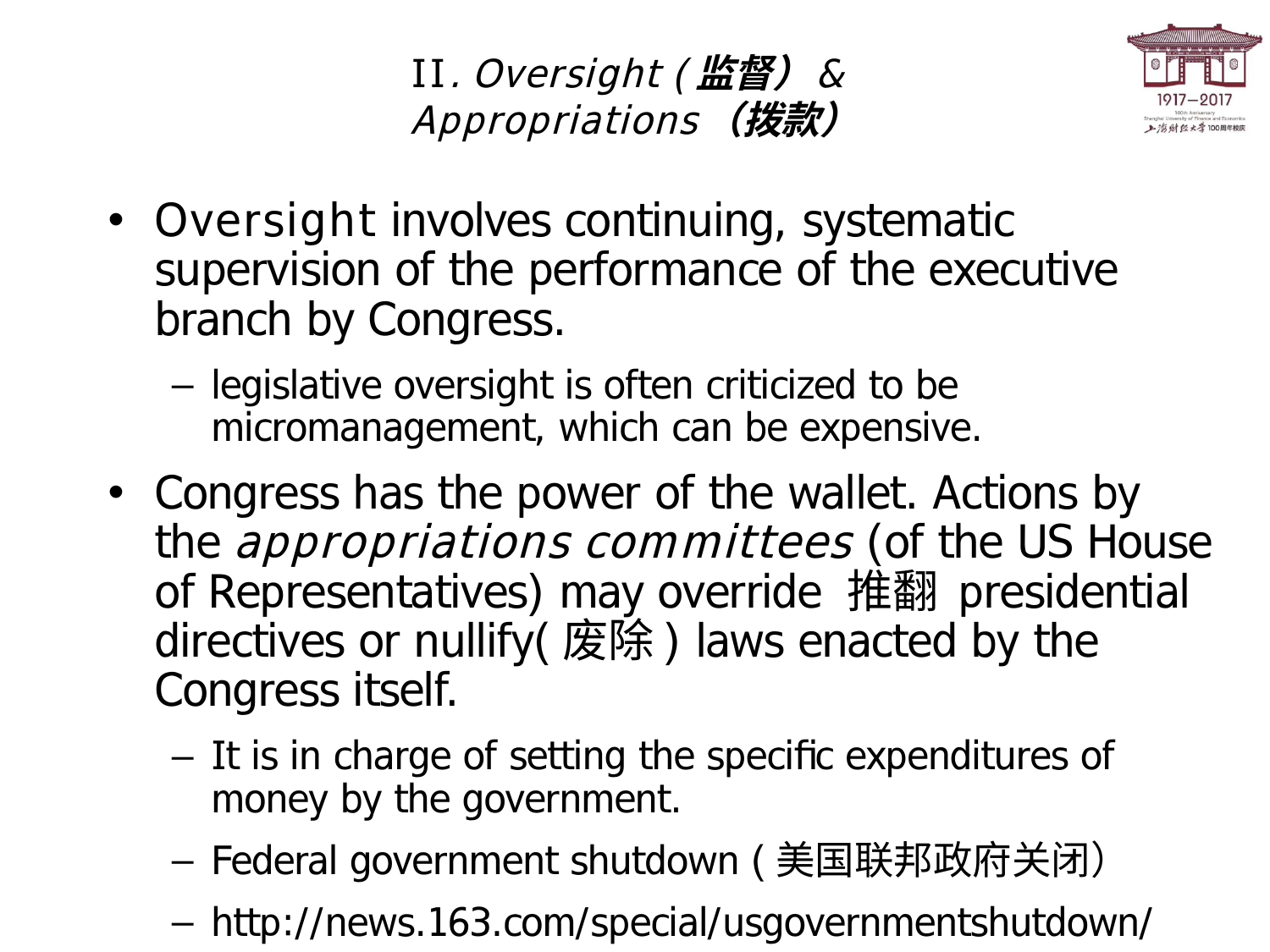

# II. Oversight (监督）& Appropriations（拨款）
Oversight involves continuing, systematic supervision of the performance of the executive branch by Congress.
legislative oversight is often criticized to be micromanagement, which can be expensive.
Congress has the power of the wallet. Actions by the appropriations committees (of the US House of Representatives) may override 推翻 presidential directives or nullify(废除) laws enacted by the Congress itself.
It is in charge of setting the specific expenditures of money by the government.
Federal government shutdown (美国联邦政府关闭）
http://news.163.com/special/usgovernmentshutdown/